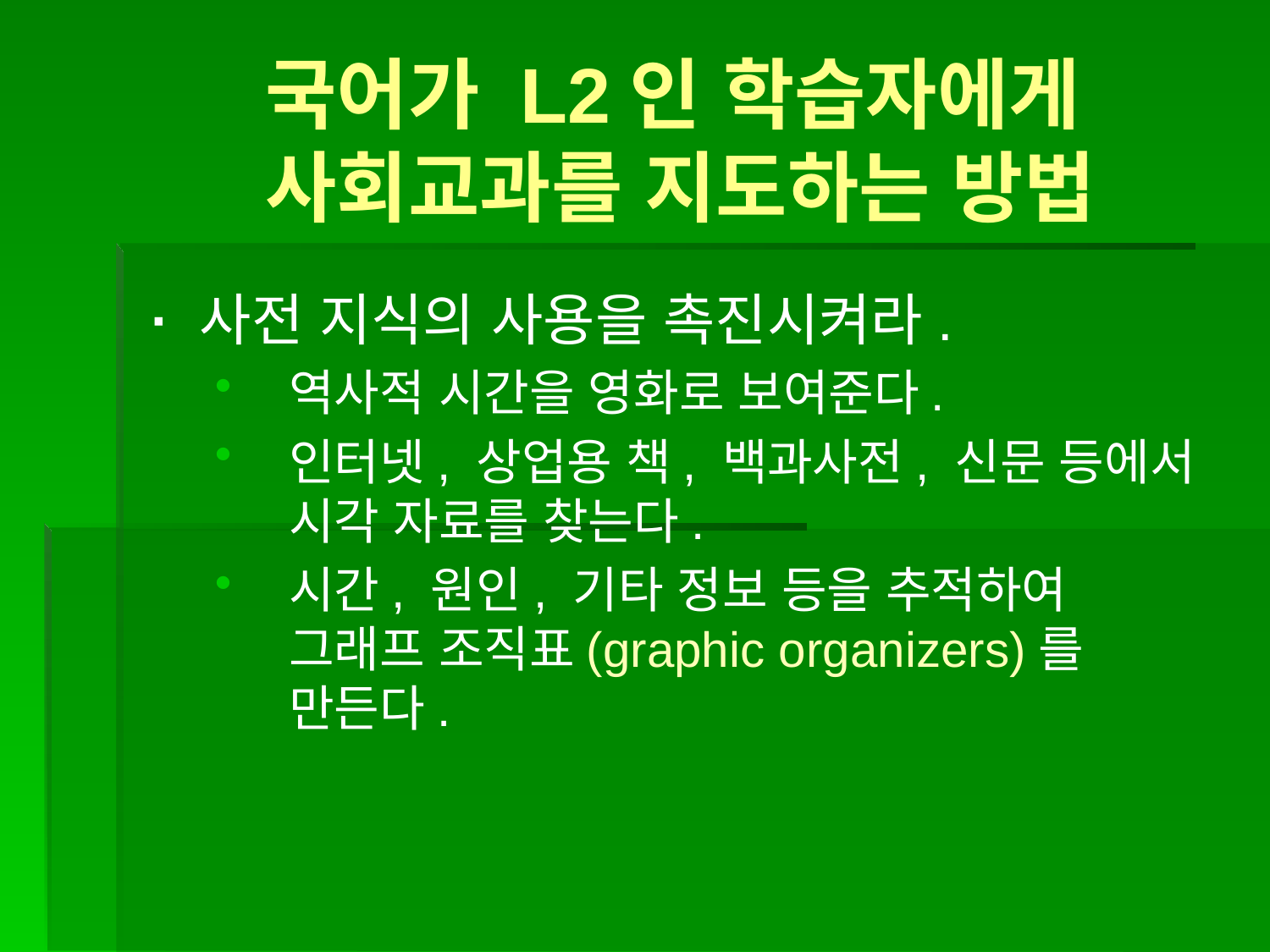

국어가 L2인 학습자에게
사회교과를 지도하는 방법
· 사전 지식의 사용을 촉진시켜라.
역사적 시간을 영화로 보여준다.
인터넷, 상업용 책, 백과사전, 신문 등에서 시각 자료를 찾는다.
시간, 원인, 기타 정보 등을 추적하여 그래프 조직표(graphic organizers)를 만든다.